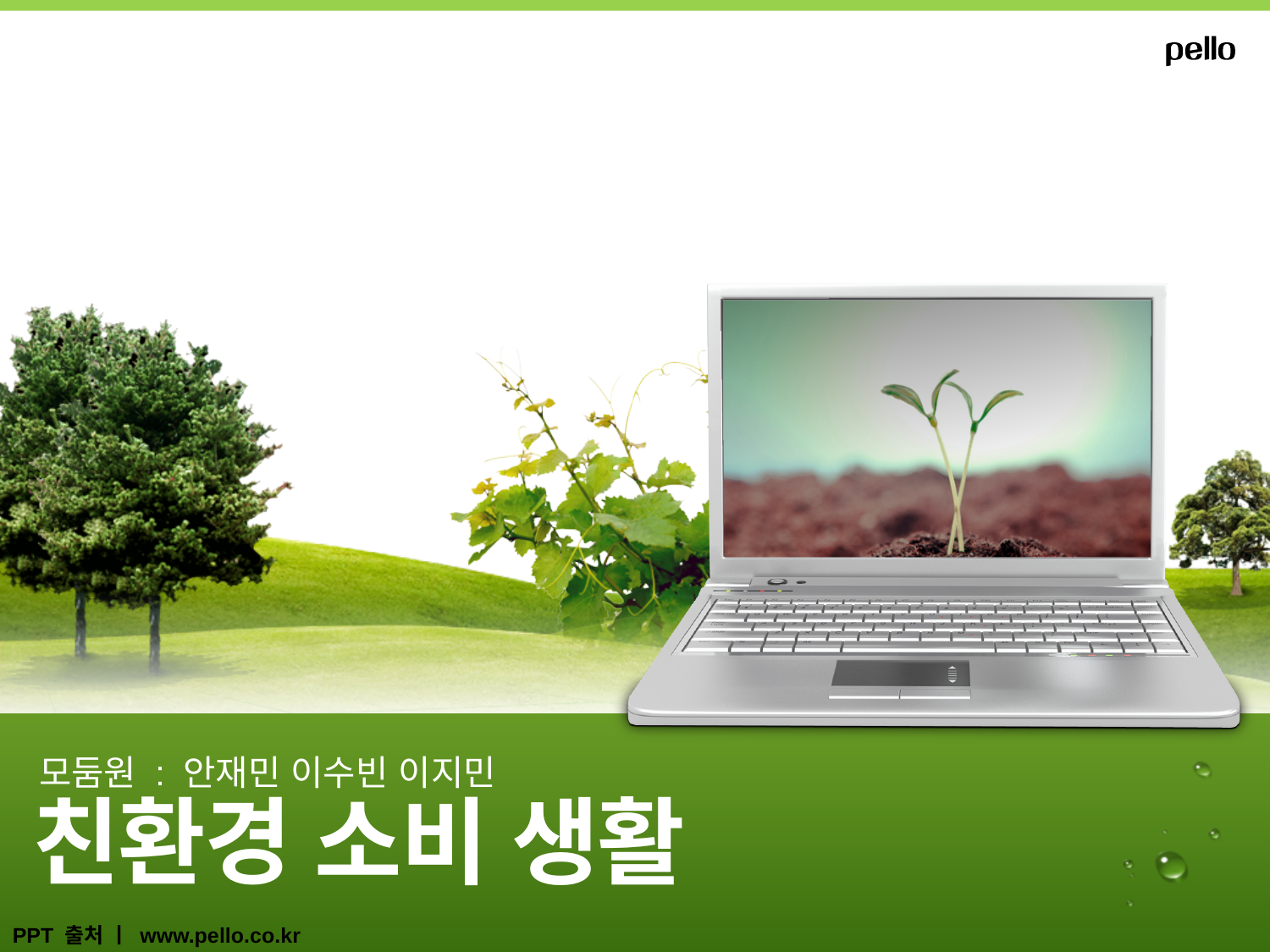

모둠원 : 안재민 이수빈 이지민
친환경 소비 생활
PPT 출처 ㅣ www.pello.co.kr